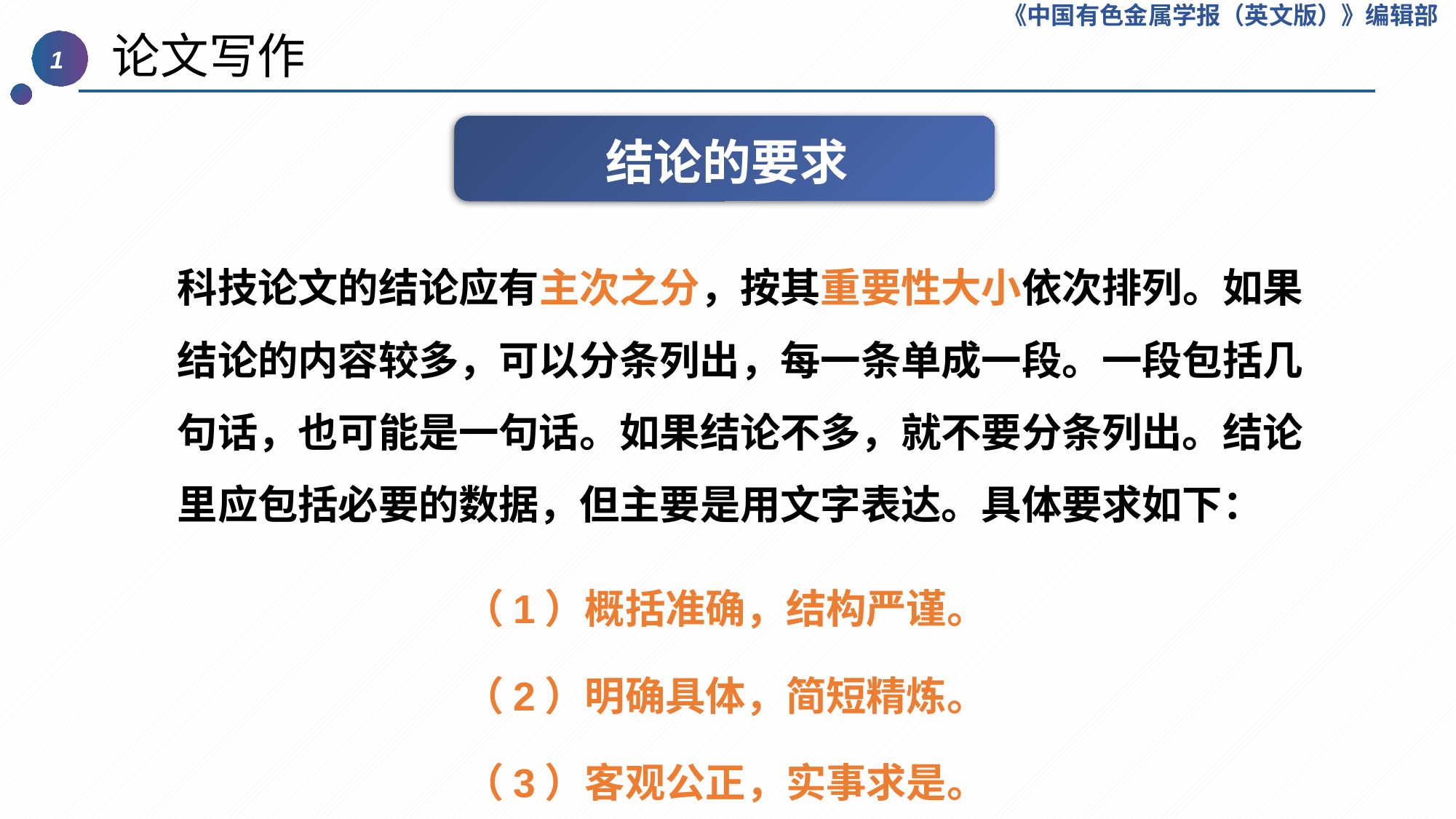

《中国有色金属学报（英文版）》编辑部

      论文写作

1

结论的要求
科技论文的结论应有主次之分，按其重要性大小依次排列。如果结论的内容较多，可以分条列出，每一条单成一段。一段包括几句话，也可能是一句话。如果结论不多，就不要分条列出。结论里应包括必要的数据，但主要是用文字表达。具体要求如下：
（1）概括准确，结构严谨。
（2）明确具体，简短精炼。
（3）客观公正，实事求是。